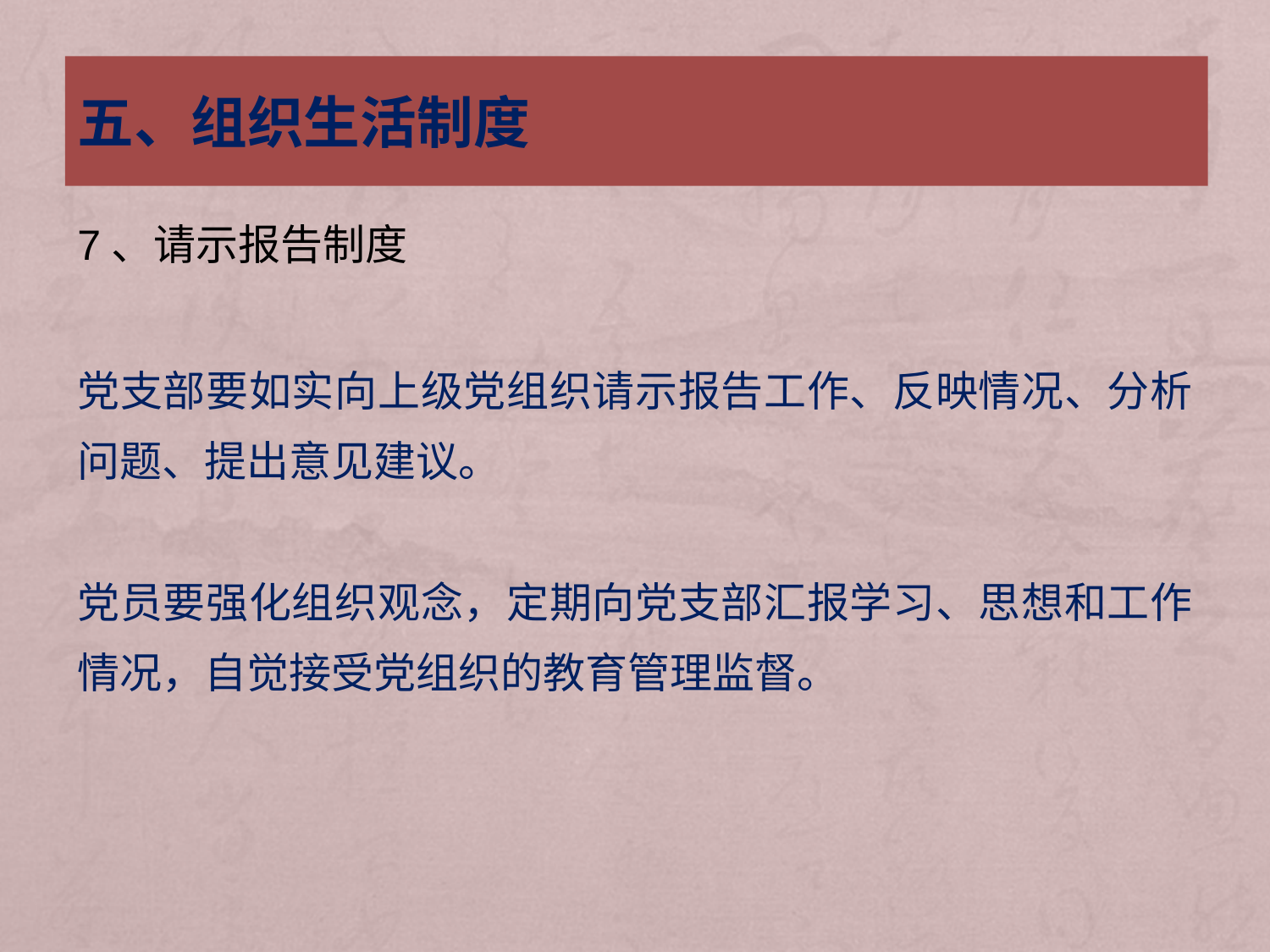

五、组织生活制度
7、请示报告制度

党支部要如实向上级党组织请示报告工作、反映情况、分析问题、提出意见建议。

党员要强化组织观念，定期向党支部汇报学习、思想和工作情况，自觉接受党组织的教育管理监督。